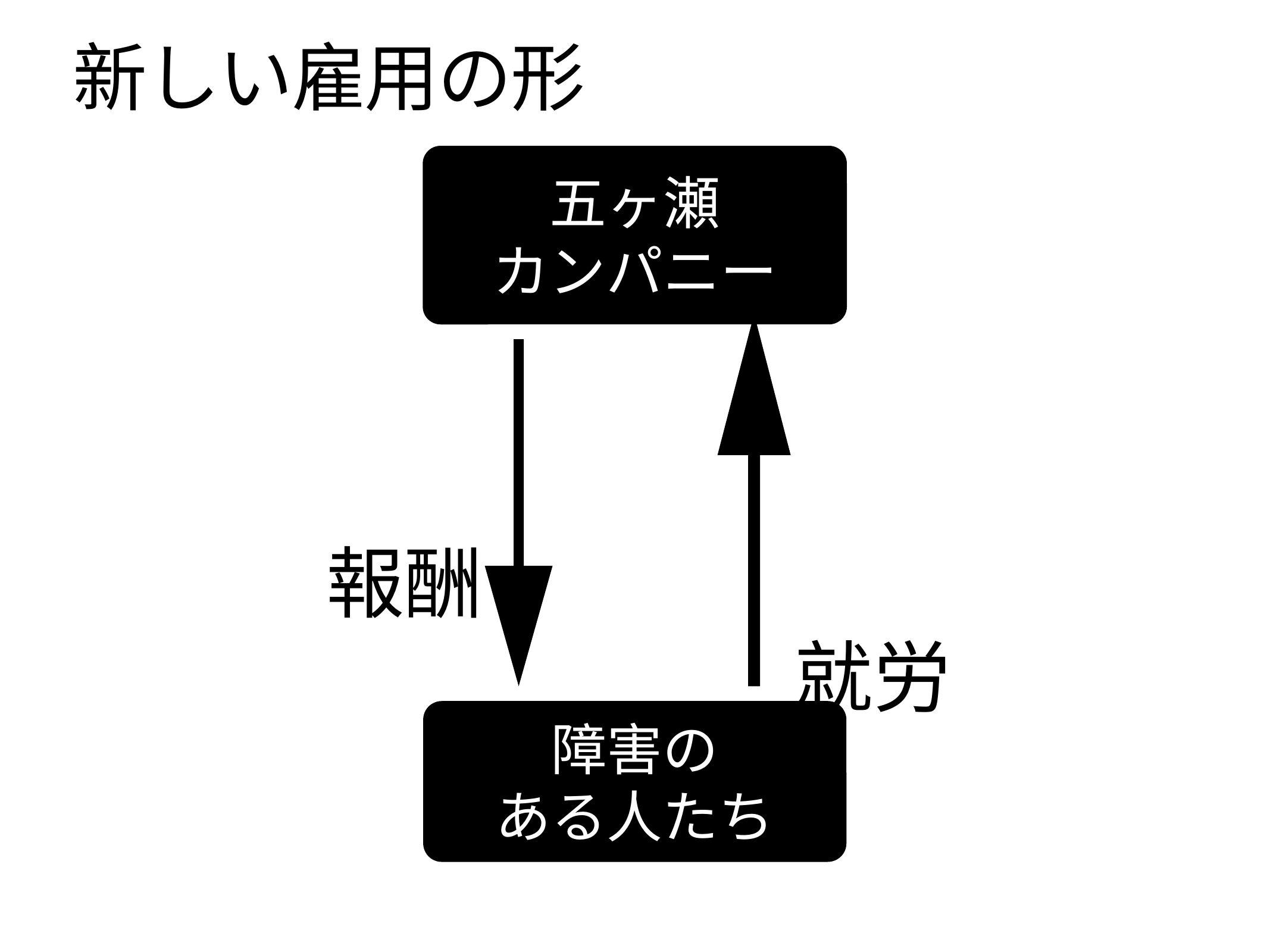

# 新しい雇用の形
五ヶ瀬
カンパニー

　　　　報酬
　　　　　　　　　　就労

障害の
ある人たち